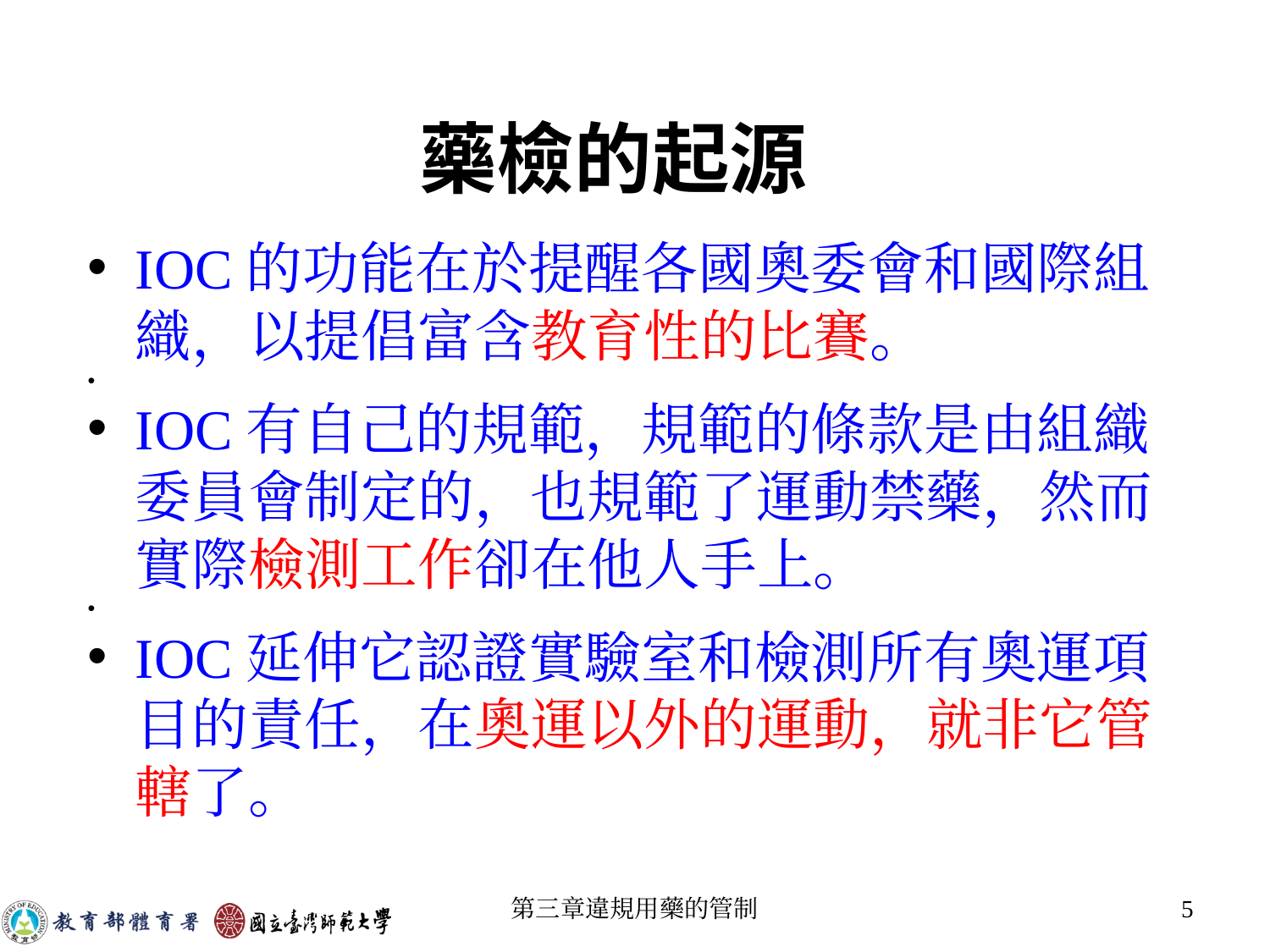

藥檢的起源
IOC的功能在於提醒各國奧委會和國際組織，以提倡富含教育性的比賽。

IOC有自己的規範，規範的條款是由組織委員會制定的，也規範了運動禁藥，然而實際檢測工作卻在他人手上。

IOC延伸它認證實驗室和檢測所有奧運項目的責任，在奧運以外的運動，就非它管轄了。

第三章違規用藥的管制
5